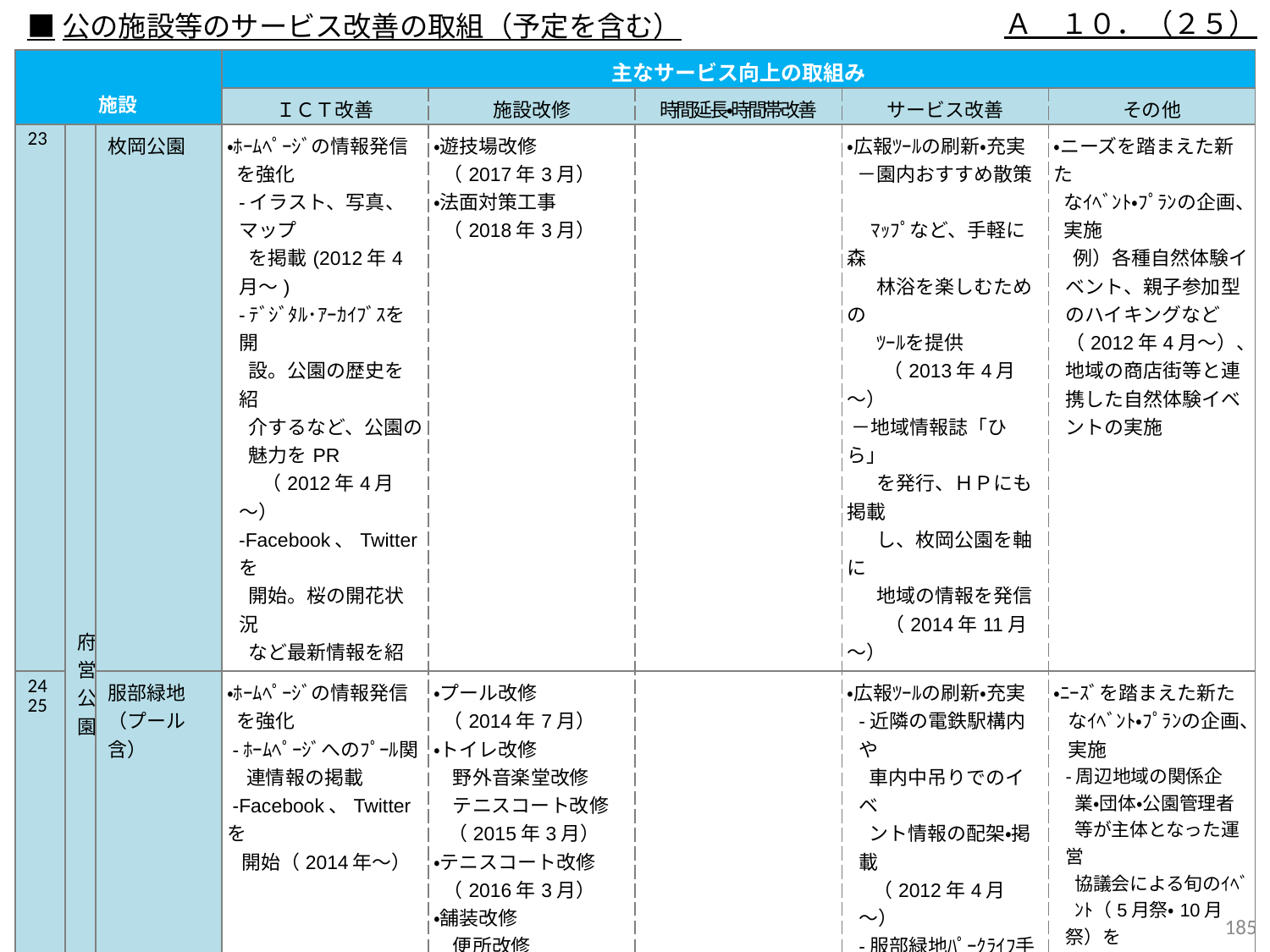

Ａ　１０．（２５）
■公の施設等のサービス改善の取組（予定を含む）
| 施設 |  |  | 主なサービス向上の取組み |  |  |  |  |
| --- | --- | --- | --- | --- | --- | --- | --- |
|  |  |  | ＩＣＴ改善 | 施設改修 | 時間延長・時間帯改善 | サービス改善 | その他 |
| 23 | 府営公園 | 枚岡公園 | ・ﾎｰﾑﾍﾟｰｼﾞの情報発信 を強化 -イラスト、写真、マップ を掲載(2012年4月～) -ﾃﾞｼﾞﾀﾙ･ｱｰｶｲﾌﾞｽを開 設。公園の歴史を紹 介するなど、公園の 魅力をPR （2012年4月～） -Facebook、Twitterを 開始。桜の開花状況 など最新情報を紹介 （2014年2月～） -イベント情報の発信 （2015年4月～） | ・遊技場改修 （2017年3月） ・法面対策工事 （2018年3月） |  | ・広報ﾂｰﾙの刷新・充実 －園内おすすめ散策　 　 ﾏｯﾌﾟなど、手軽に森 　林浴を楽しむための 　ﾂｰﾙを提供 （2013年4月～） －地域情報誌「ひら」 　を発行、ＨＰにも掲載 　し、枚岡公園を軸に 　地域の情報を発信 　（2014年11月～） | ・ニーズを踏まえた新た なｲﾍﾞﾝﾄ・ﾌﾟﾗﾝの企画、 実施 　例）各種自然体験イベント、親子参加型のハイキングなど（2012年4月～）、地域の商店街等と連携した自然体験イベントの実施 |
| 24 25 |  | 服部緑地 （プール含） | ・ﾎｰﾑﾍﾟｰｼﾞの情報発信 を強化 -ﾎｰﾑﾍﾟｰｼﾞへのﾌﾟｰﾙ関 　連情報の掲載 -Facebook、Twitterを 開始（2014年～） | ・プール改修 （2014年7月） ・トイレ改修 　野外音楽堂改修 　テニスコート改修 （2015年3月） ・テニスコート改修 （2016年3月） ・舗装改修 　便所改修 　陸上競技場改修 　照明設備改修 （2017年3月） ・遊技場改修 　陸上競技場改修 　野外音楽堂改修 （2018年3月） |  | ・広報ﾂｰﾙの刷新・充実 -近隣の電鉄駅構内や 車内中吊りでのイベ ント情報の配架・掲載 （2012年4月～） -服部緑地ﾊﾟｰｸﾗｲﾌ手　 帳発行 （2012年4月～） ・ﾆｰｽﾞを見据えた物販 の実施 -ﾌﾟｰﾙ内外の売店で飲 食物を販売 （2012年7・8月） -利用者ｻｰﾋﾞｽの向上 と節電ｸｰﾎﾟﾝへの協 力を兼ねたﾌﾟｰﾙ回数 券を制作・販売 （2012年6～） | ・ﾆｰｽﾞを踏まえた新た なｲﾍﾞﾝﾄ・ﾌﾟﾗﾝの企画、 実施 -周辺地域の関係企 業・団体・公園管理者 等が主体となった運営 協議会による旬のｲﾍﾞ ﾝﾄ（5月祭・10月祭）を 実施（2013年～） -地域・企業・各団体・ﾎﾞﾗﾝﾃｨｱと連携し、各種ｲﾍﾞﾝﾄを実施 （2013年4月～） 例：ＧＲＥＥＮＬＯＨＡＳ×FESTA、ﾁｮｺﾗﾝ、ﾍﾙｼｰｼﾞｮｲﾌｪｽ）、ﾌﾟｰﾙｻｲﾄﾞにてﾌﾗﾀﾞﾝｽ（2013年～2015年の毎年7月）、ﾖｶﾞ（2017年7月）実施 |
185